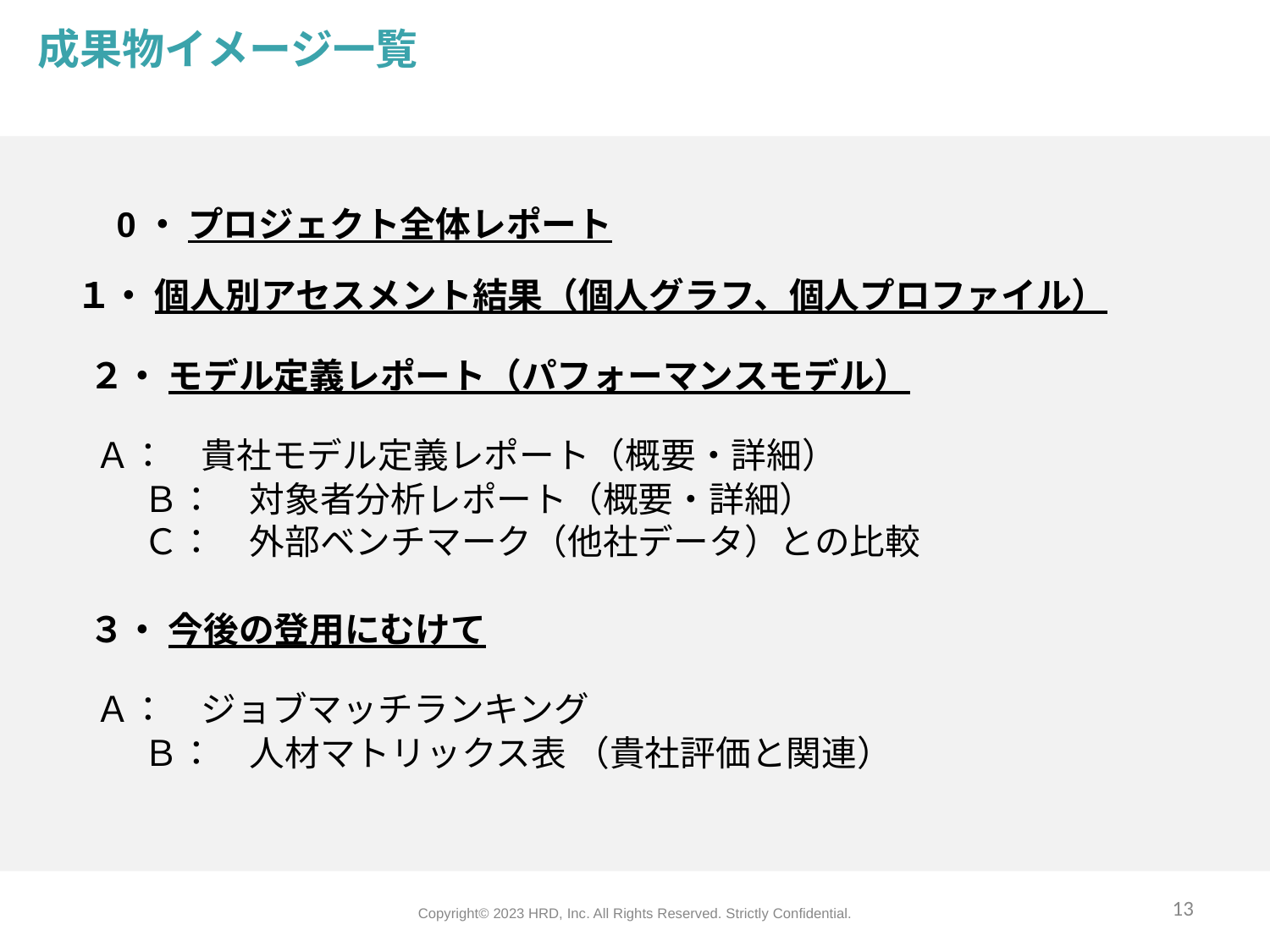

成果物イメージ一覧

　　0・ プロジェクト全体レポート

   １・ 個人別アセスメント結果（個人グラフ、個人プロファイル）

　 ２・ モデル定義レポート（パフォーマンスモデル）

     Ａ：　貴社モデル定義レポート（概要・詳細）
　　　Ｂ：　対象者分析レポート（概要・詳細）
　　　Ｃ：　外部ベンチマーク（他社データ）との比較

　 ３・ 今後の登用にむけて

     Ａ：　ジョブマッチランキング
　　　Ｂ：　人材マトリックス表 （貴社評価と関連）

13
Copyright©️ 2023 HRD, Inc. All Rights Reserved. Strictly Confidential.